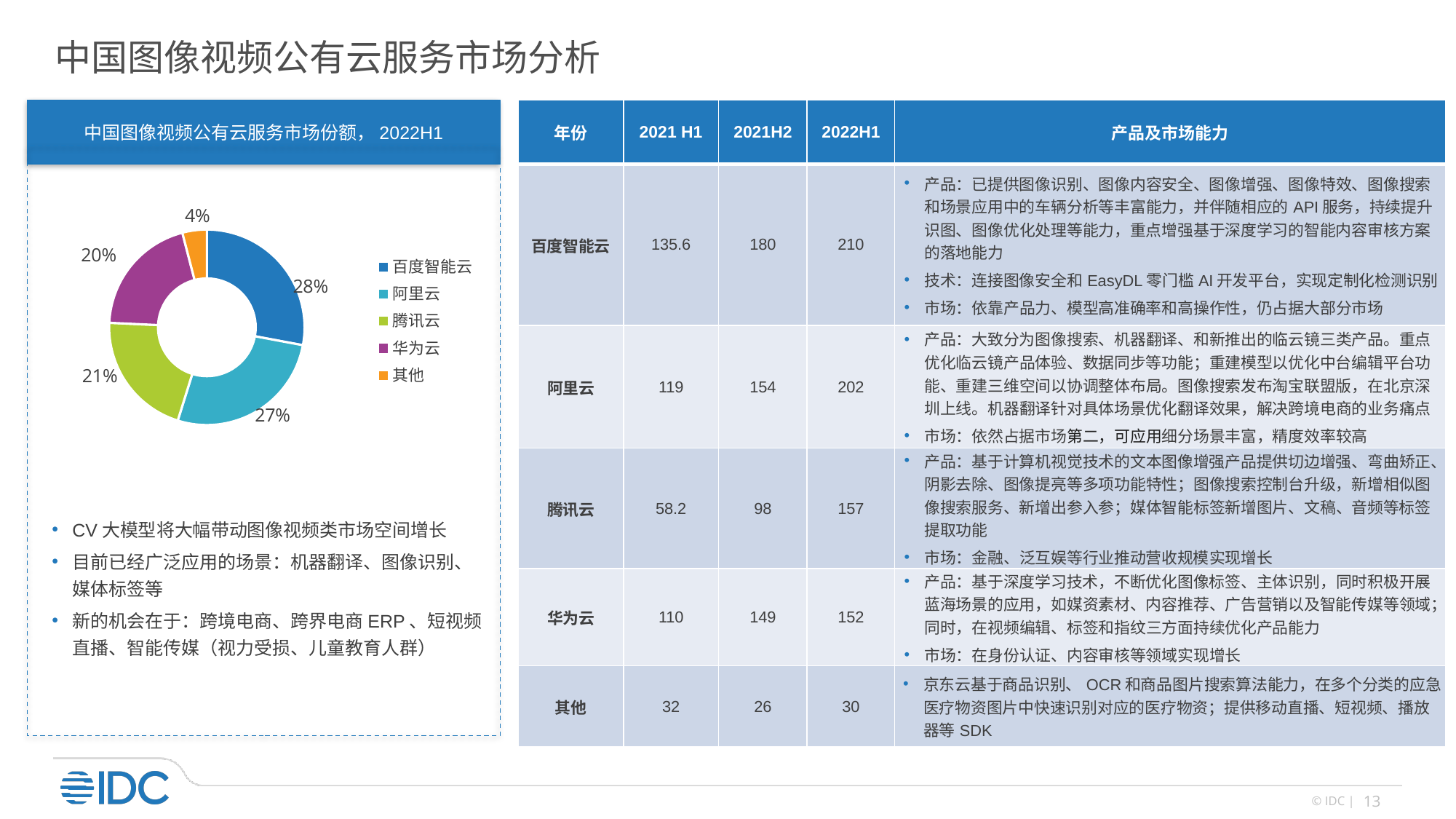

中国图像视频公有云服务市场分析
中国图像视频公有云服务市场份额，2022H1
| 年份 | 2021 H1 | 2021H2 | 2022H1 | 产品及市场能力 |
| --- | --- | --- | --- | --- |
| 百度智能云 | 135.6 | 180 | 210 | 产品：已提供图像识别、图像内容安全、图像增强、图像特效、图像搜索和场景应用中的车辆分析等丰富能力，并伴随相应的API服务，持续提升识图、图像优化处理等能力，重点增强基于深度学习的智能内容审核方案的落地能力 技术：连接图像安全和EasyDL零门槛AI开发平台，实现定制化检测识别 市场：依靠产品力、模型高准确率和高操作性，仍占据大部分市场 |
| 阿里云 | 119 | 154 | 202 | 产品：大致分为图像搜索、机器翻译、和新推出的临云镜三类产品。重点优化临云镜产品体验、数据同步等功能；重建模型以优化中台编辑平台功能、重建三维空间以协调整体布局。图像搜索发布淘宝联盟版，在北京深圳上线。机器翻译针对具体场景优化翻译效果，解决跨境电商的业务痛点 市场：依然占据市场第二，可应用细分场景丰富，精度效率较高 |
| 腾讯云 | 58.2 | 98 | 157 | 产品：基于计算机视觉技术的文本图像增强产品提供切边增强、弯曲矫正、阴影去除、图像提亮等多项功能特性；图像搜索控制台升级，新增相似图像搜索服务、新增出参入参；媒体智能标签新增图片、文稿、音频等标签提取功能 市场：金融、泛互娱等行业推动营收规模实现增长 |
| 华为云 | 110 | 149 | 152 | 产品：基于深度学习技术，不断优化图像标签、主体识别，同时积极开展蓝海场景的应用，如媒资素材、内容推荐、广告营销以及智能传媒等领域；同时，在视频编辑、标签和指纹三方面持续优化产品能力 市场：在身份认证、内容审核等领域实现增长 |
| 其他 | 32 | 26 | 30 | 京东云基于商品识别、OCR和商品图片搜索算法能力，在多个分类的应急医疗物资图片中快速识别对应的医疗物资；提供移动直播、短视频、播放器等SDK |

### Chart

| Category | 2021H1 |
|---|---|
| 百度智能云 | 0.2793635533208519 |
| 阿里云 | 0.2688599726757765 |
| 腾讯云 | 0.2091501527333545 |
| 华为云 | 0.20220990649576154 |
| 其他 | 0.040416414774255574 |
CV大模型将大幅带动图像视频类市场空间增长
目前已经广泛应用的场景：机器翻译、图像识别、媒体标签等
新的机会在于：跨境电商、跨界电商ERP、短视频直播、智能传媒（视力受损、儿童教育人群）